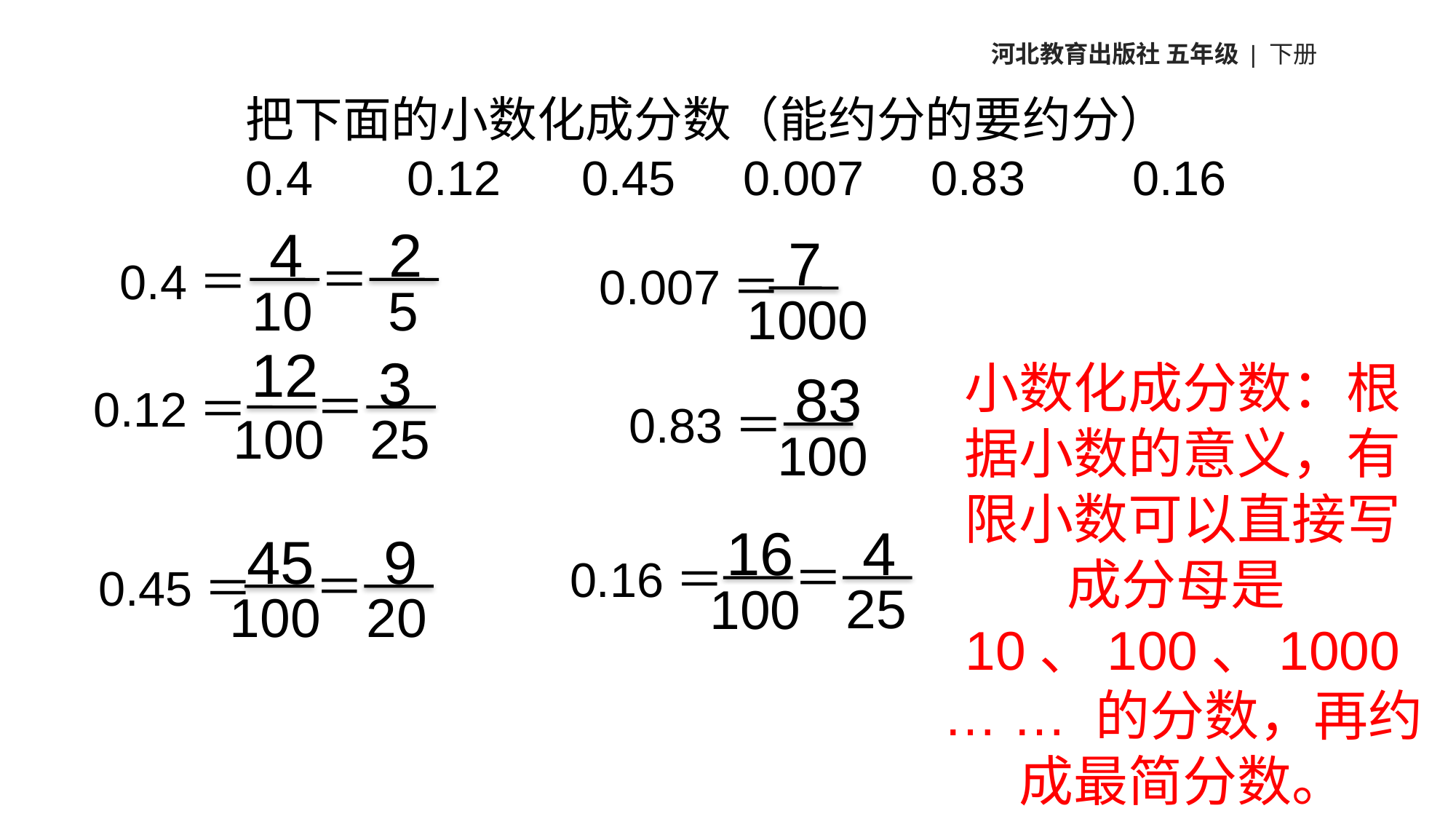

河北教育出版社 五年级 | 下册
把下面的小数化成分数（能约分的要约分）
0.4       0.12      0.45     0.007     0.83        0.16
4
10

2
5

＝
0.4＝
7
1000

0.007＝
12
100

3
25

＝
0.12＝
小数化成分数：根据小数的意义，有限小数可以直接写成分母是10、100、1000 … … 的分数，再约成最简分数。
83
100

0.83＝
16
100

4
25

＝
0.16＝
45
100

9
20

＝
0.45＝